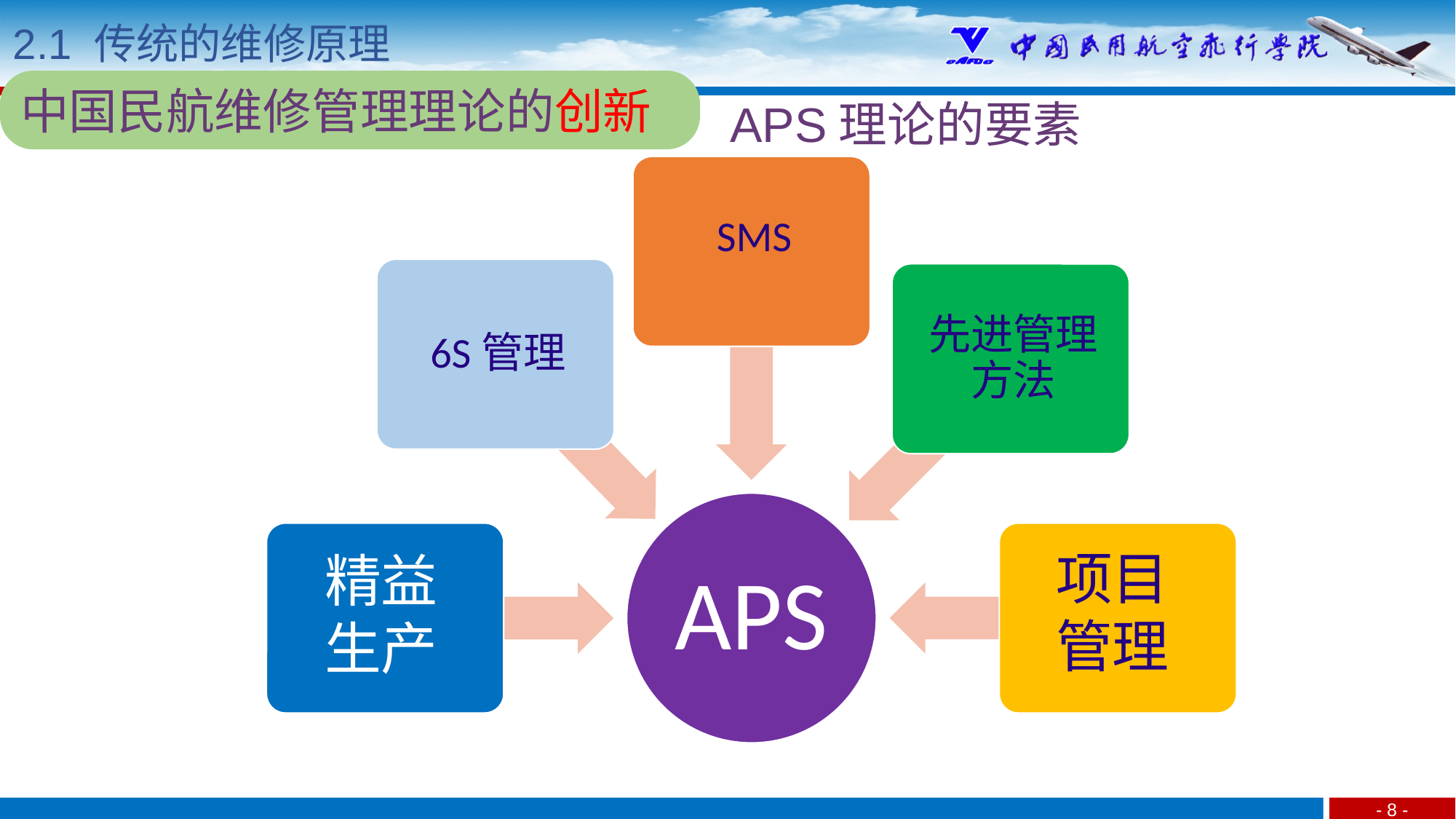

2.1 传统的维修原理
中国民航维修管理理论的创新
APS理论的要素
APS

6S管理
SMS

先进管理方法

项目
管理
精益
生产